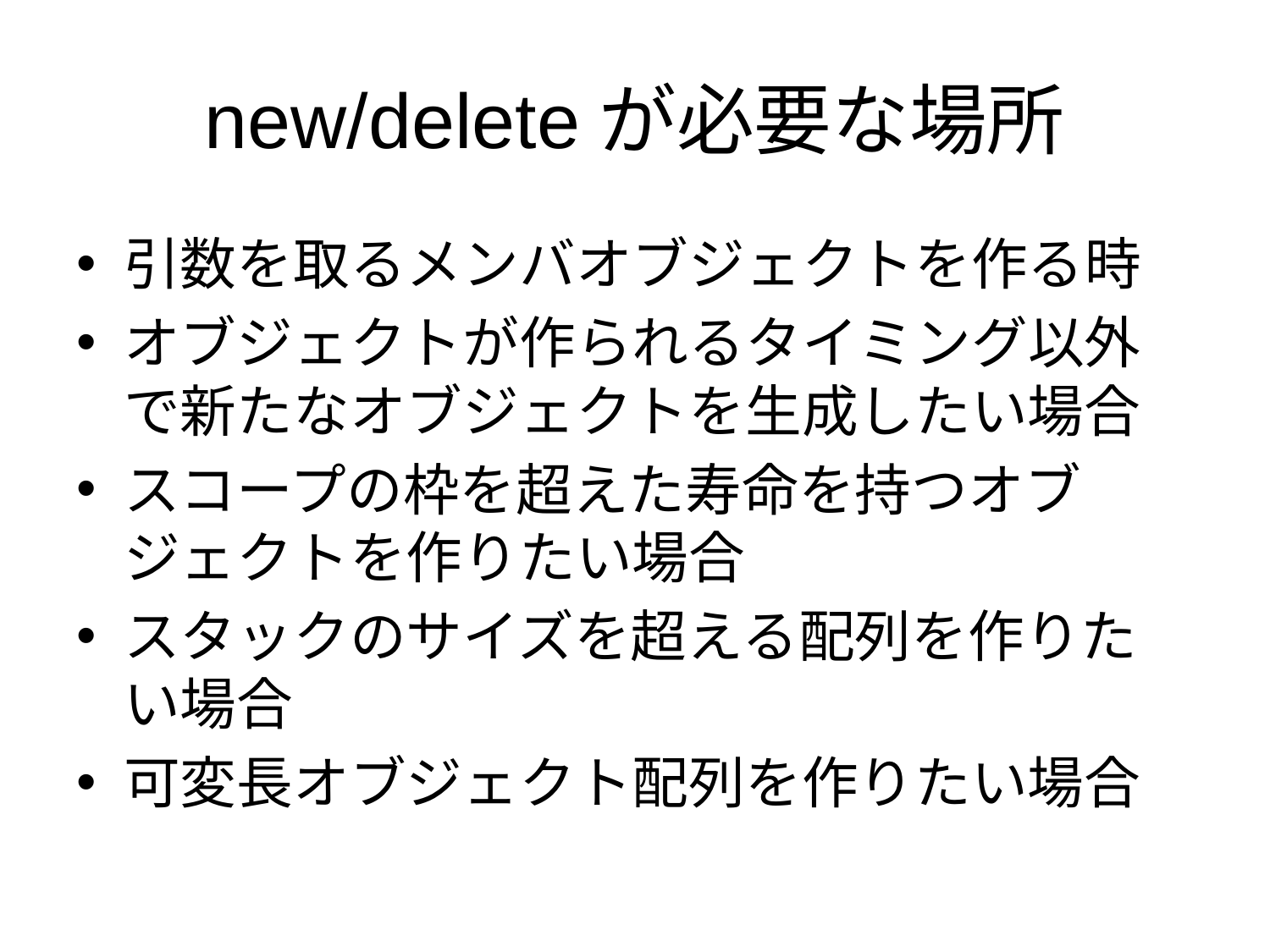

# new/deleteが必要な場所
引数を取るメンバオブジェクトを作る時
オブジェクトが作られるタイミング以外で新たなオブジェクトを生成したい場合
スコープの枠を超えた寿命を持つオブジェクトを作りたい場合
スタックのサイズを超える配列を作りたい場合
可変長オブジェクト配列を作りたい場合